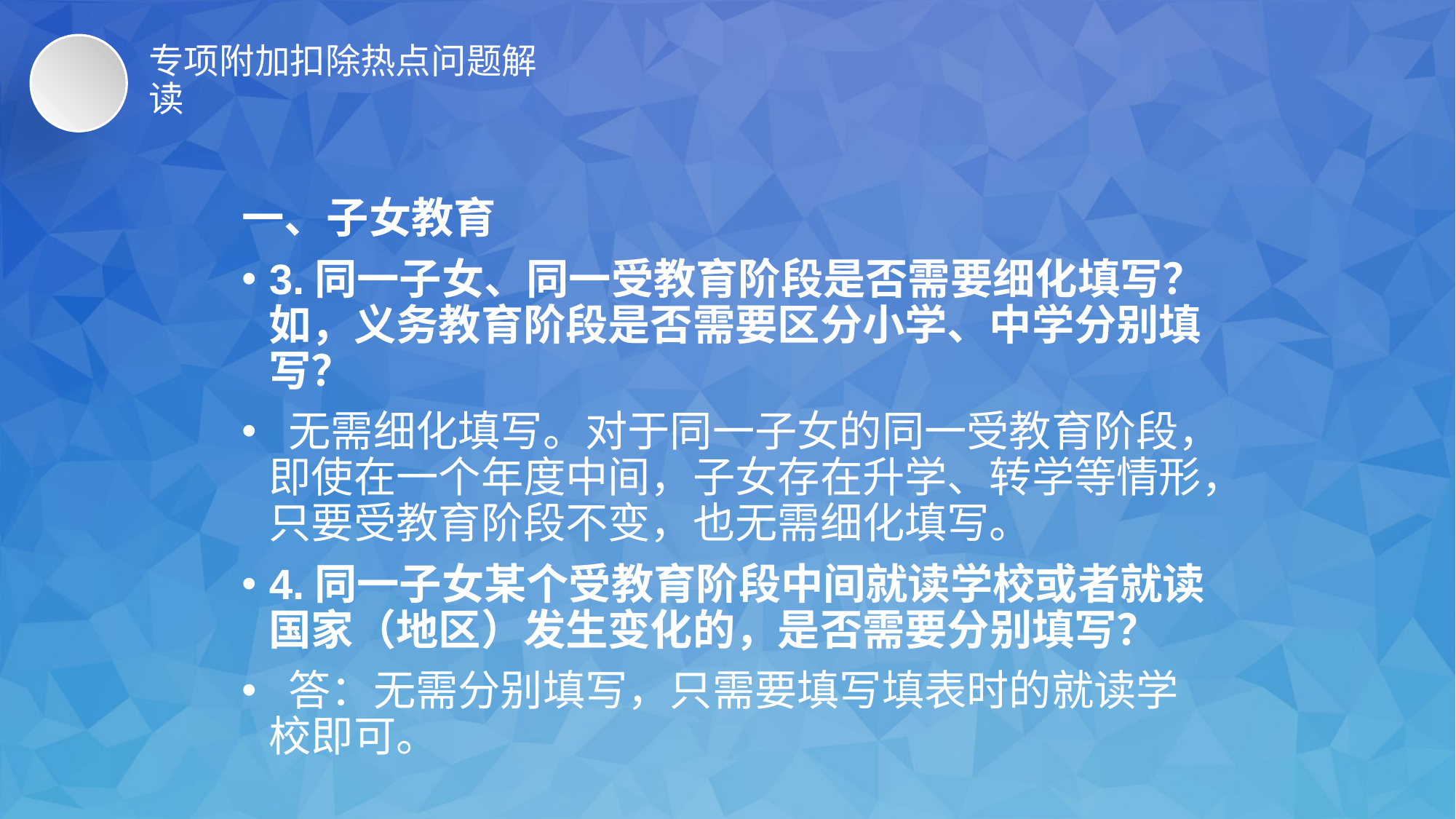

# 专项附加扣除热点问题解读
一、子女教育
3.同一子女、同一受教育阶段是否需要细化填写？如，义务教育阶段是否需要区分小学、中学分别填写？
 无需细化填写。对于同一子女的同一受教育阶段，即使在一个年度中间，子女存在升学、转学等情形，只要受教育阶段不变，也无需细化填写。
4.同一子女某个受教育阶段中间就读学校或者就读国家（地区）发生变化的，是否需要分别填写？
 答：无需分别填写，只需要填写填表时的就读学校即可。